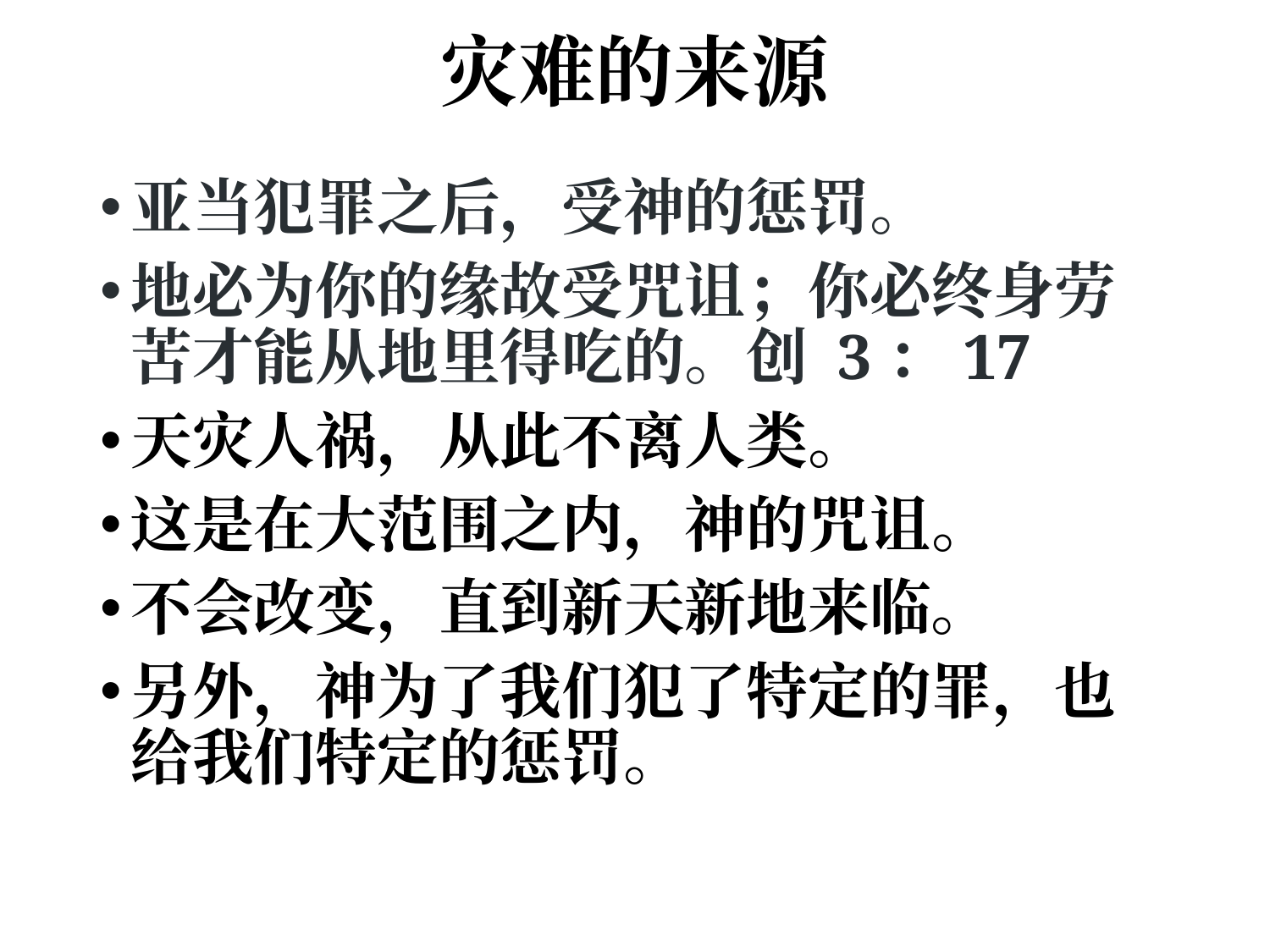

# 灾难的来源
亚当犯罪之后，受神的惩罚。
地必为你的缘故受咒诅；你必终身劳苦才能从地里得吃的。	创 3：17
天灾人祸，从此不离人类。
这是在大范围之内，神的咒诅。
不会改变，直到新天新地来临。
另外，神为了我们犯了特定的罪，也给我们特定的惩罚。